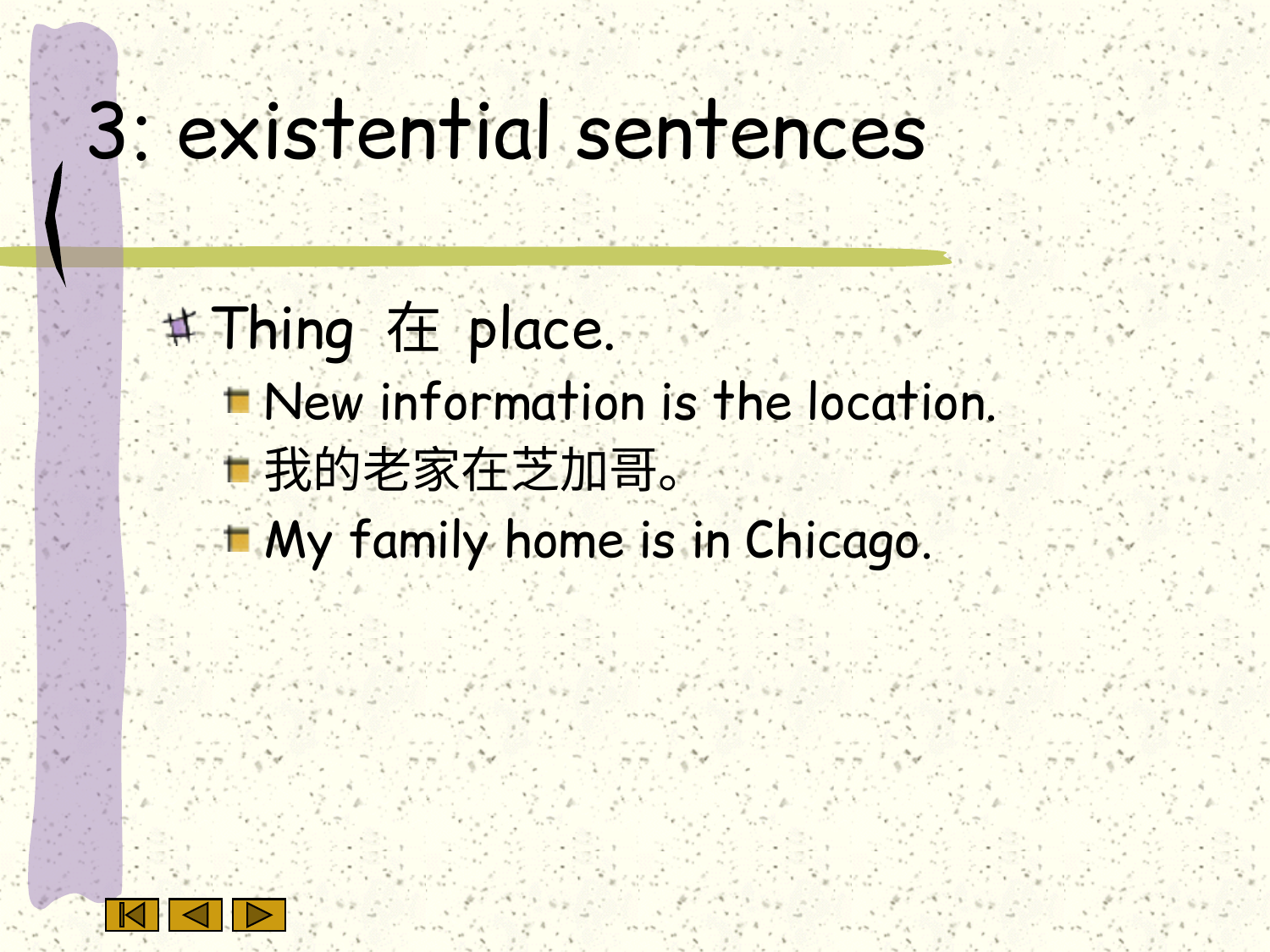

# 3: existential sentences
Thing 在 place.
New information is the location.
我的老家在芝加哥。
My family home is in Chicago.